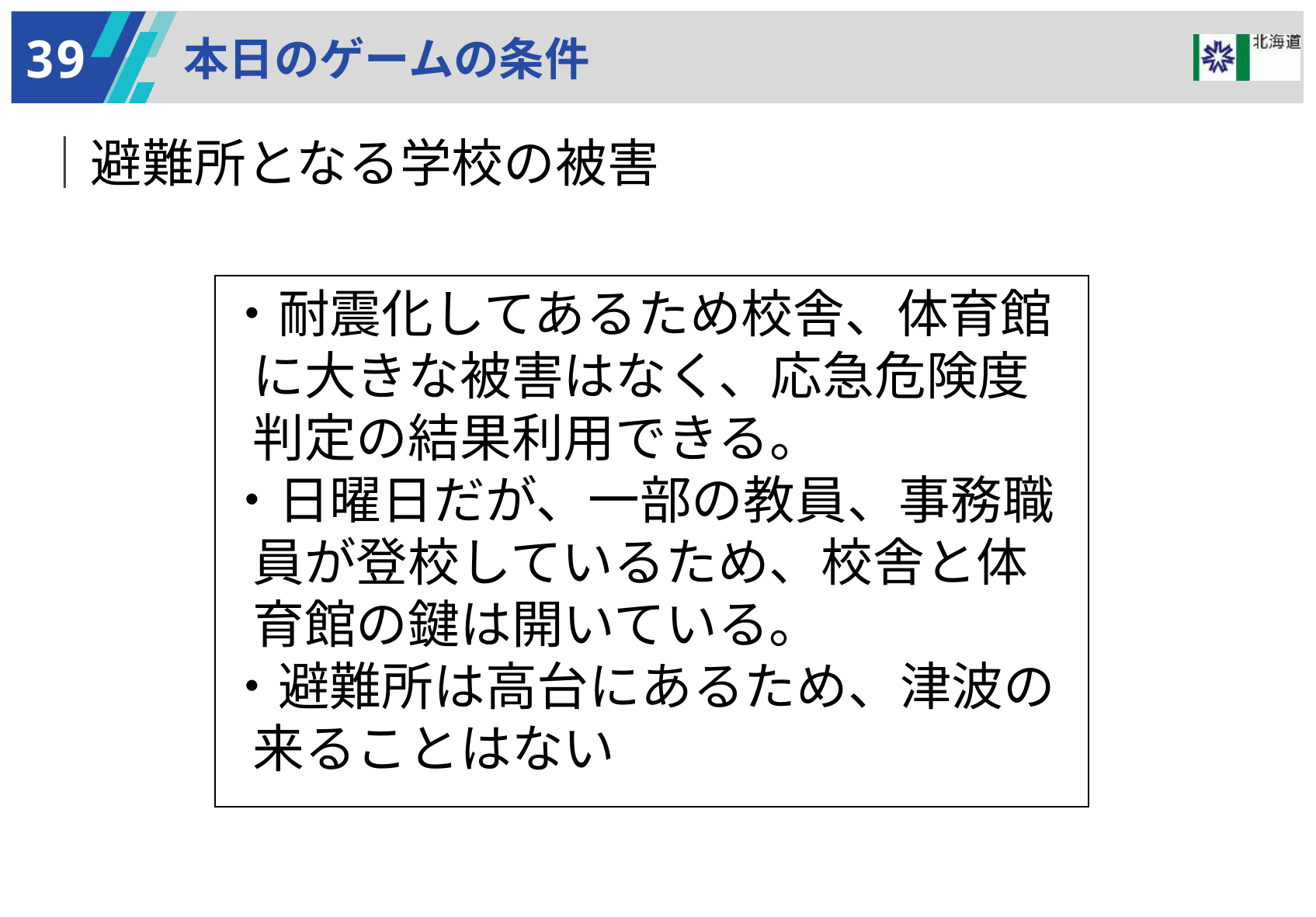

39
本日のゲームの条件
｜避難所となる学校の被害
・耐震化してあるため校舎、体育館に大きな被害はなく、応急危険度判定の結果利用できる。
・日曜日だが、一部の教員、事務職員が登校しているため、校舎と体育館の鍵は開いている。
・避難所は高台にあるため、津波の来ることはない